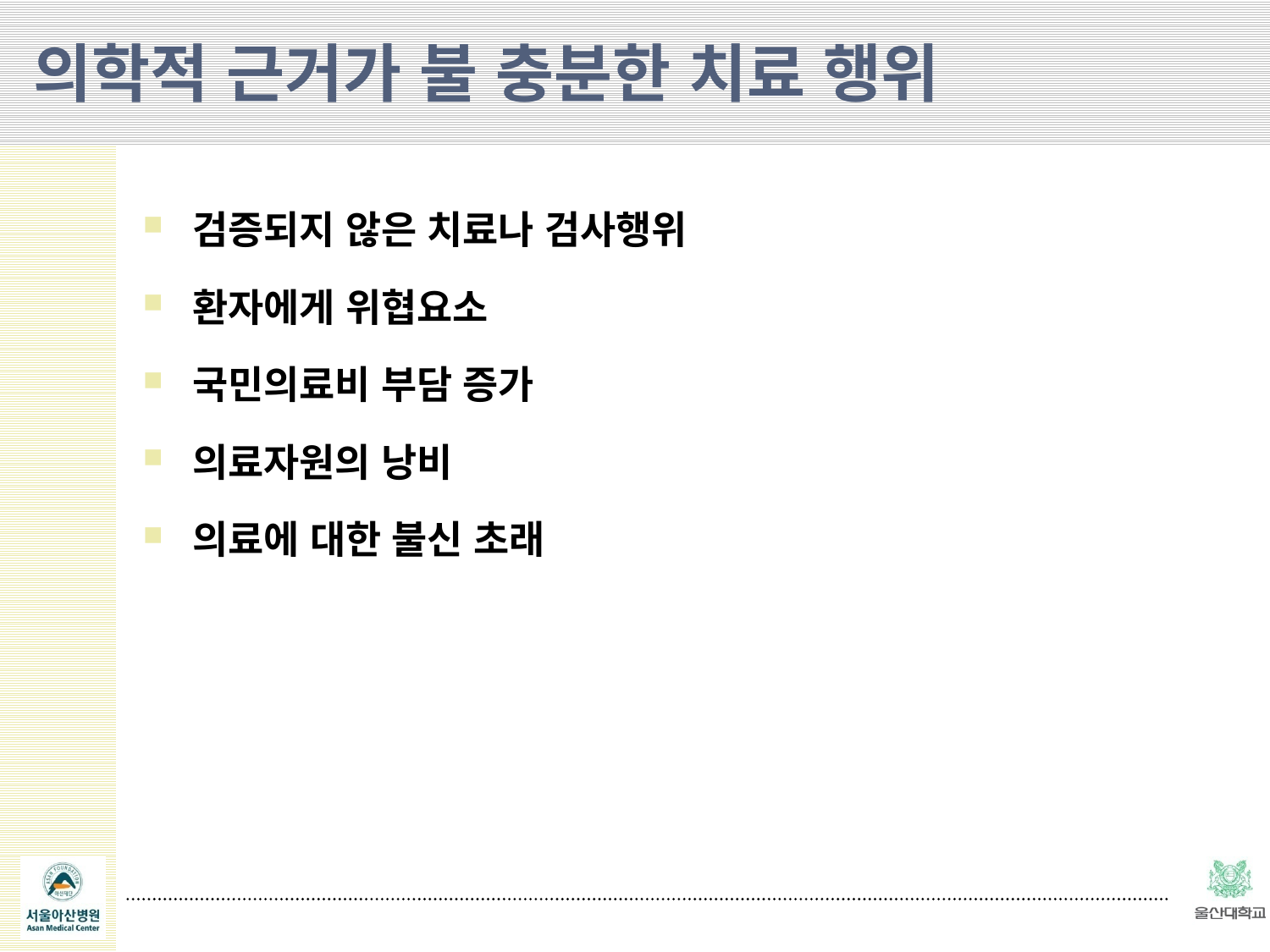

의학적 근거가 불 충분한 치료 행위
검증되지 않은 치료나 검사행위
환자에게 위협요소
국민의료비 부담 증가
의료자원의 낭비
의료에 대한 불신 초래